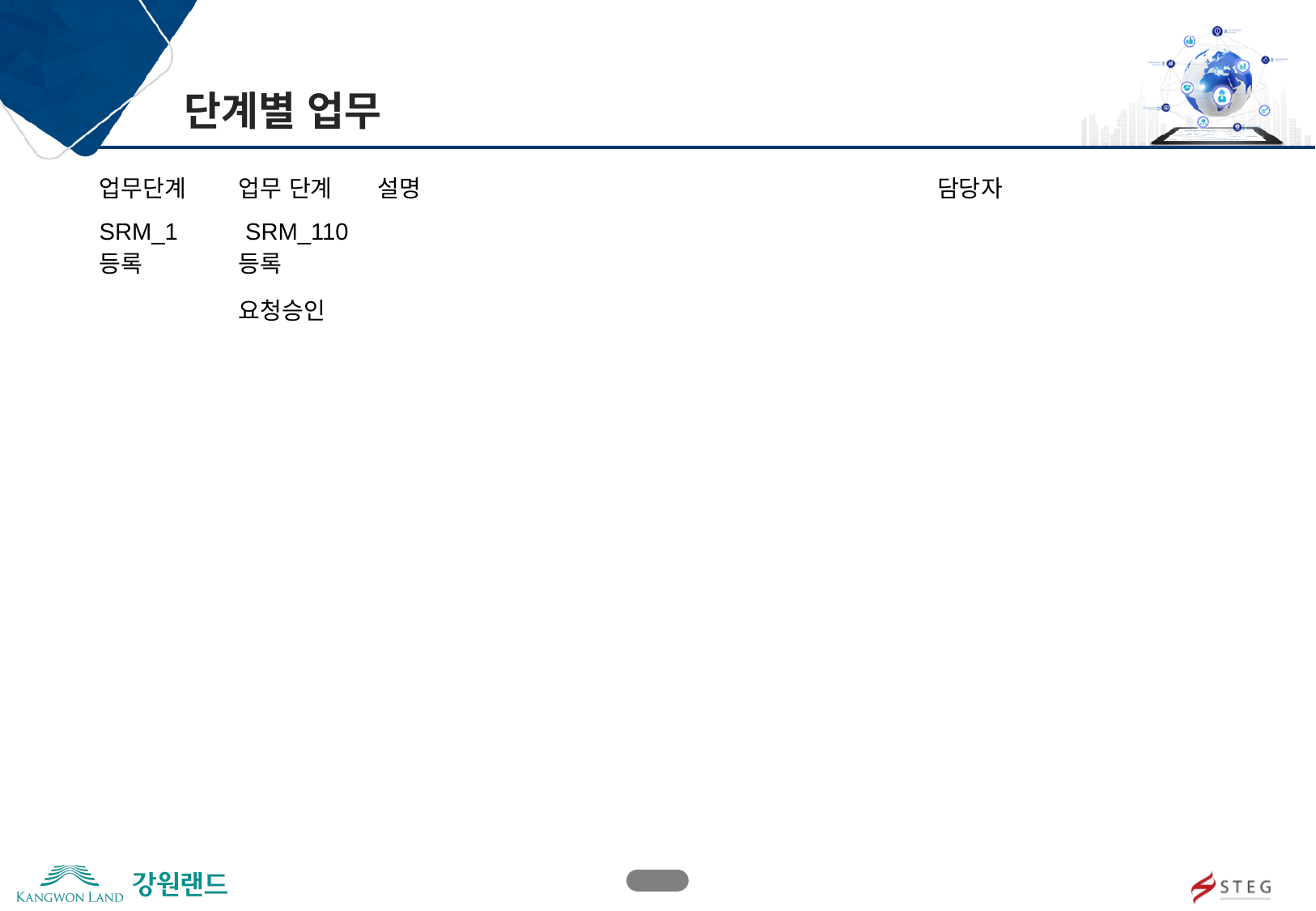

단계별 업무
| 업무단계 | 업무 단계 | 설명 | 담당자 |
| --- | --- | --- | --- |
| SRM\_1 등록 | SRM\_110 등록 |  |  |
|  | 요청승인 |  |  |
|  |  |  |  |
|  |  |  |  |
|  |  |  |  |
|  |  |  |  |
|  |  |  |  |